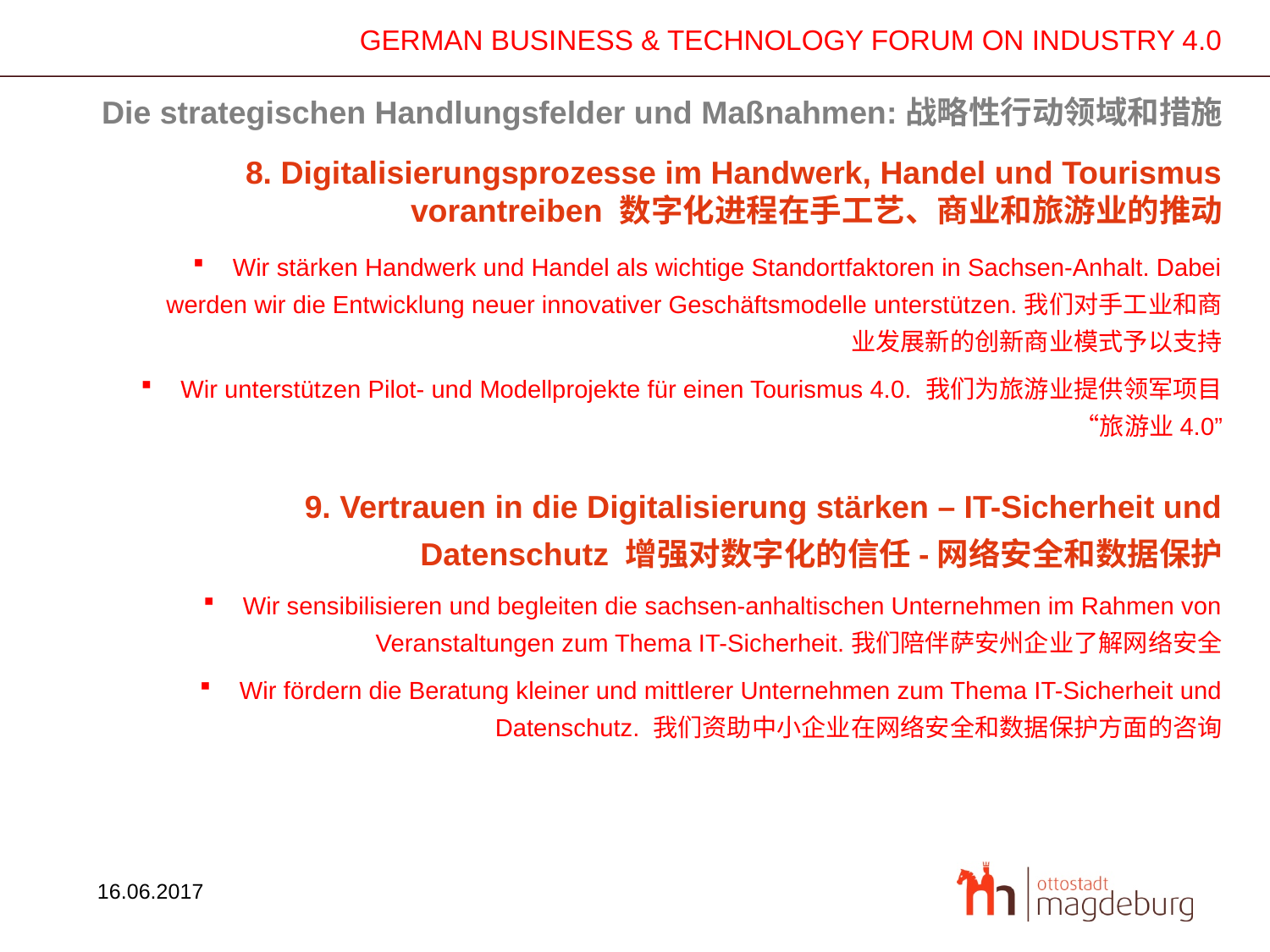

Die strategischen Handlungsfelder und Maßnahmen:战略性行动领域和措施

8. Digitalisierungsprozesse im Handwerk, Handel und Tourismus vorantreiben 数字化进程在手工艺、商业和旅游业的推动
Wir stärken Handwerk und Handel als wichtige Standortfaktoren in Sachsen-Anhalt. Dabei werden wir die Entwicklung neuer innovativer Geschäftsmodelle unterstützen.我们对手工业和商业发展新的创新商业模式予以支持
Wir unterstützen Pilot- und Modellprojekte für einen Tourismus 4.0. 我们为旅游业提供领军项目“旅游业4.0”

9. Vertrauen in die Digitalisierung stärken – IT-Sicherheit und Datenschutz 增强对数字化的信任-网络安全和数据保护
Wir sensibilisieren und begleiten die sachsen-anhaltischen Unternehmen im Rahmen von Veranstaltungen zum Thema IT-Sicherheit.我们陪伴萨安州企业了解网络安全
Wir fördern die Beratung kleiner und mittlerer Unternehmen zum Thema IT-Sicherheit und Datenschutz. 我们资助中小企业在网络安全和数据保护方面的咨询